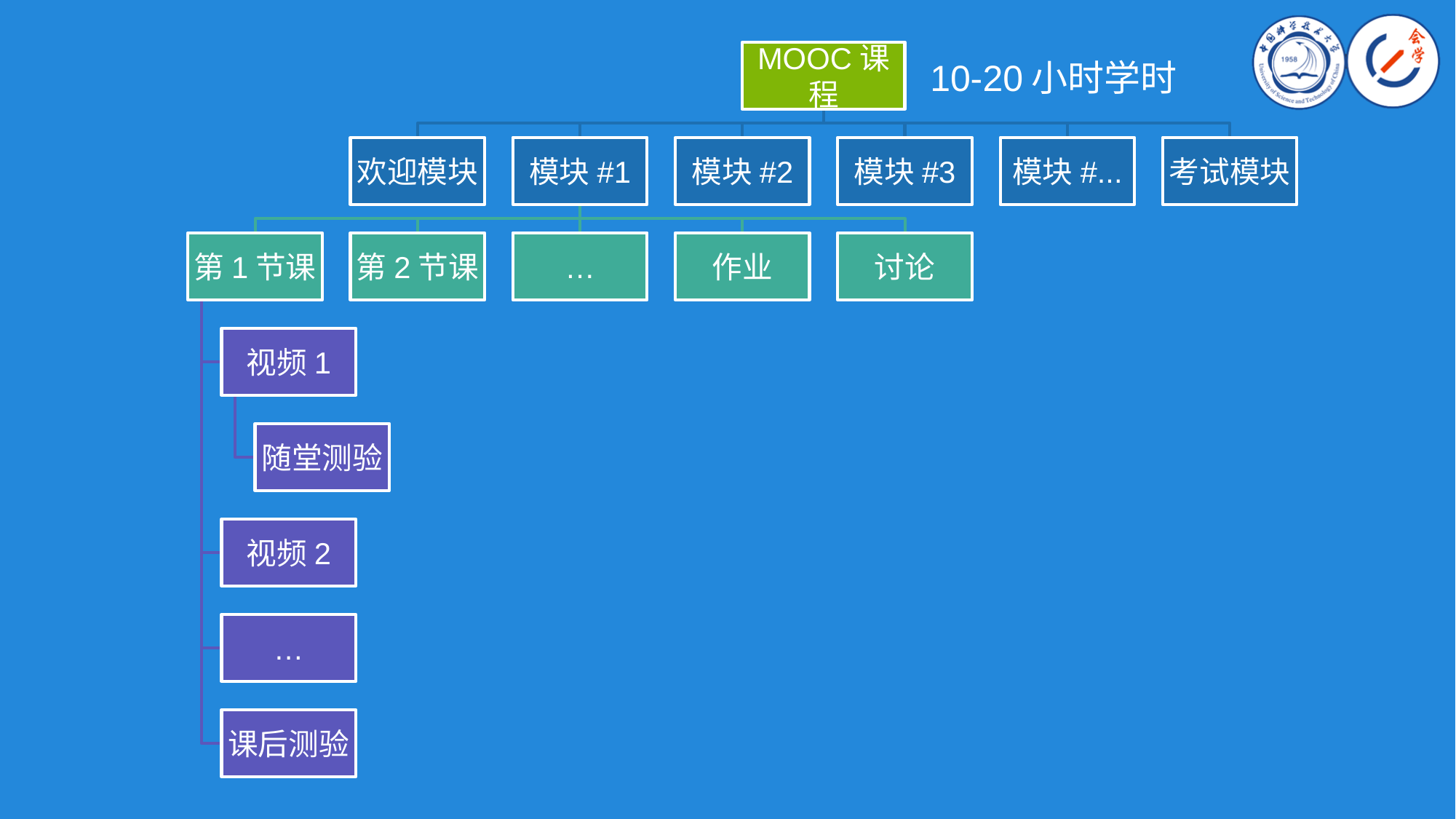

MOOC课程
欢迎模块
模块#1
第1节课
视频1
随堂测验
视频2
…
课后测验
第2节课
…
作业
讨论
模块#2
模块#3
模块#...
考试模块
10-20小时学时